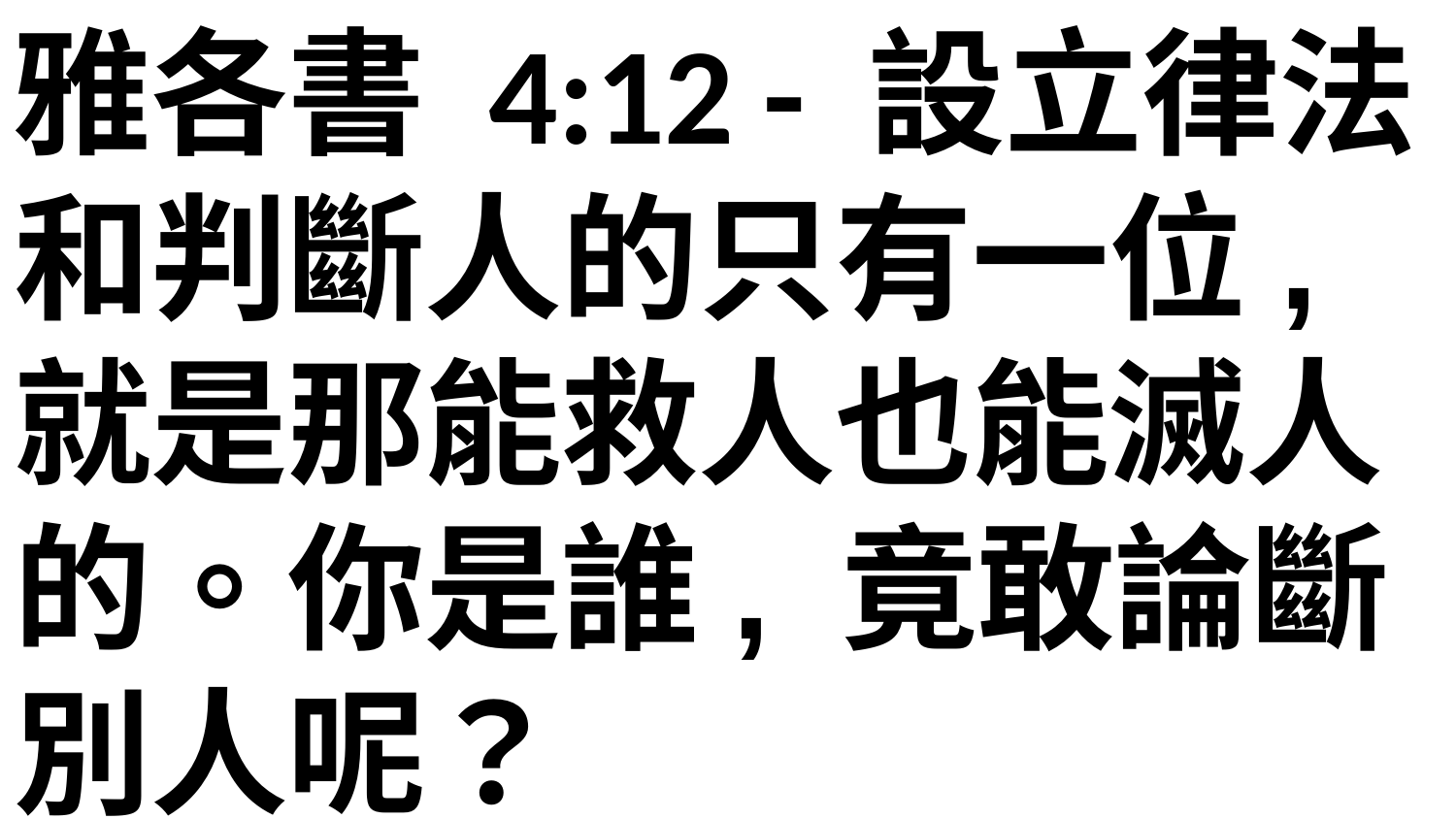

雅各書 4:12 - 設立律法和判斷人的只有一位, 就是那能救人也能滅人的。你是誰, 竟敢論斷別人呢？